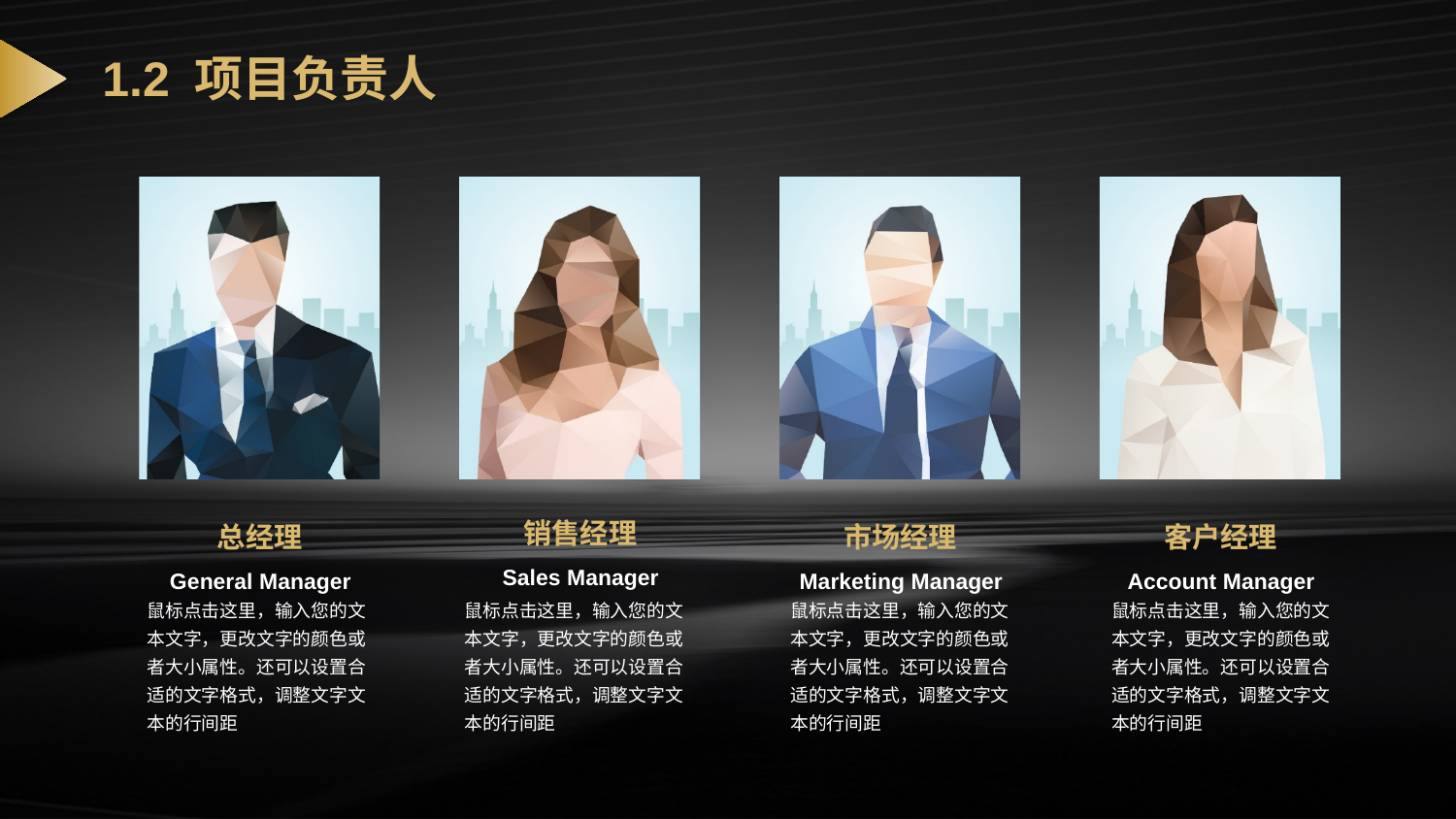

# 1.2 项目负责人

销售经理
总经理
市场经理
客户经理
Sales Manager
General Manager
Marketing Manager
Account Manager
鼠标点击这里，输入您的文本文字，更改文字的颜色或者大小属性。还可以设置合适的文字格式，调整文字文本的行间距
鼠标点击这里，输入您的文本文字，更改文字的颜色或者大小属性。还可以设置合适的文字格式，调整文字文本的行间距
鼠标点击这里，输入您的文本文字，更改文字的颜色或者大小属性。还可以设置合适的文字格式，调整文字文本的行间距
鼠标点击这里，输入您的文本文字，更改文字的颜色或者大小属性。还可以设置合适的文字格式，调整文字文本的行间距